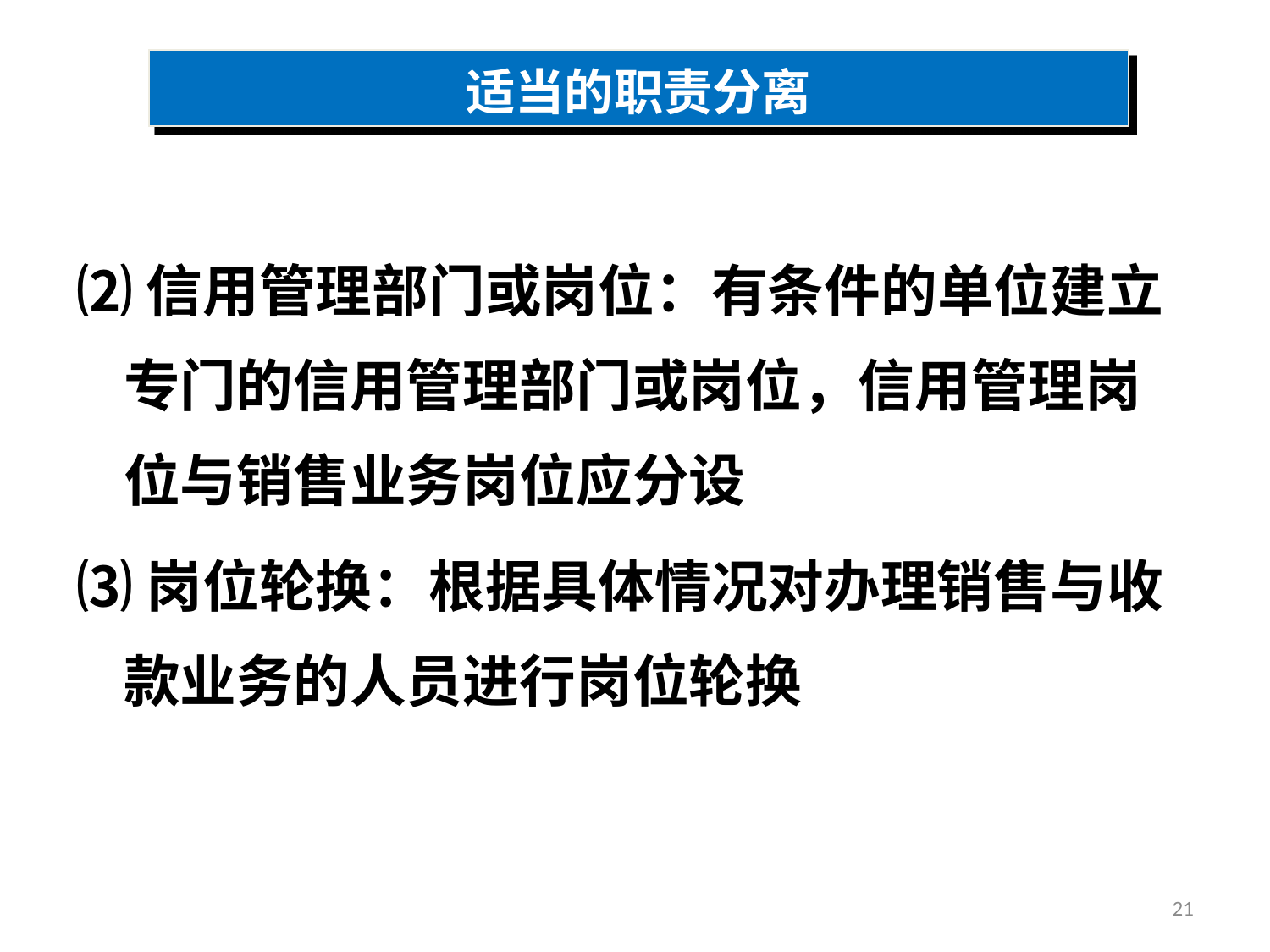

⑵信用管理部门或岗位：有条件的单位建立专门的信用管理部门或岗位，信用管理岗位与销售业务岗位应分设
⑶岗位轮换：根据具体情况对办理销售与收款业务的人员进行岗位轮换
适当的职责分离
21